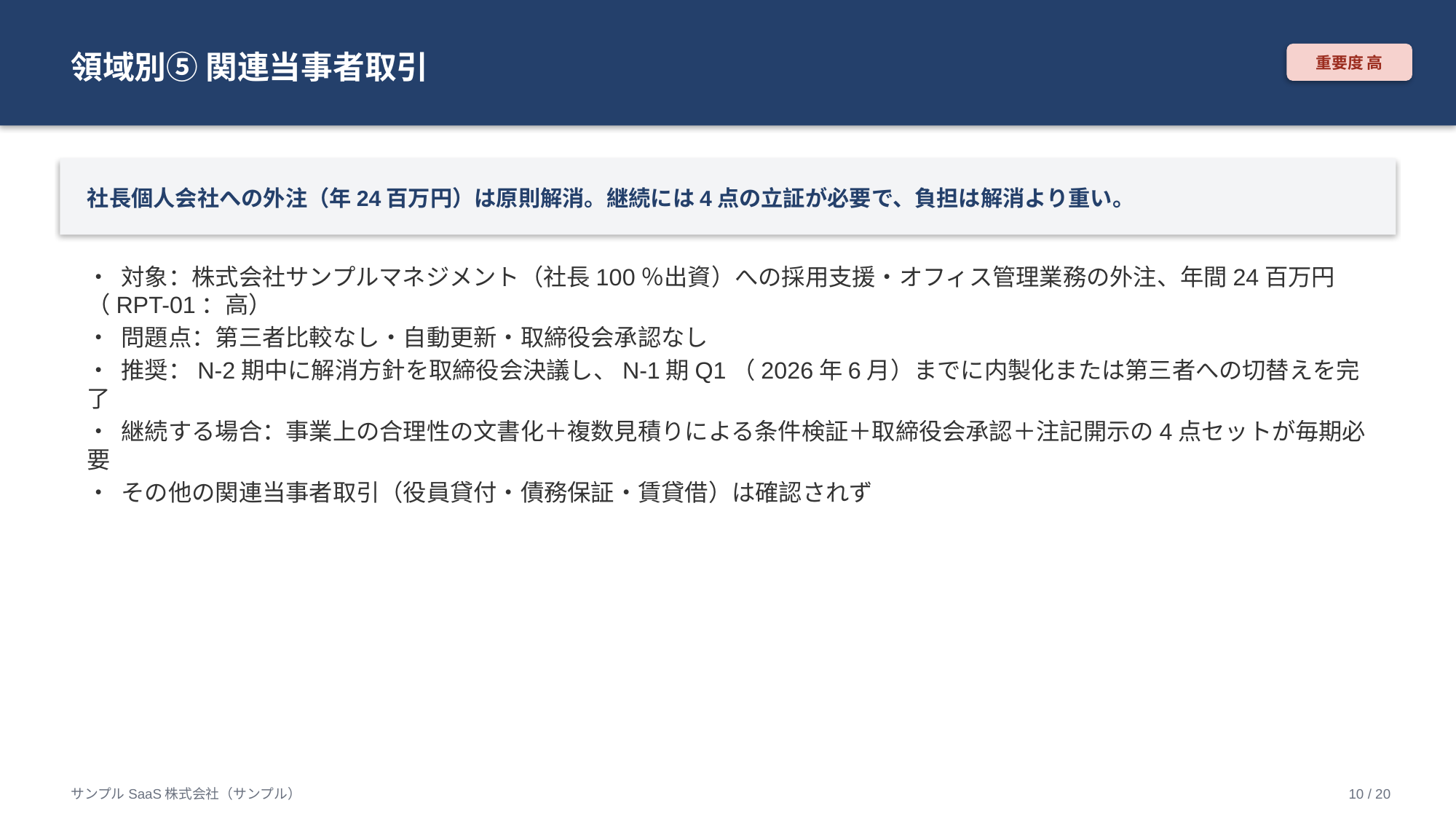

領域別⑤ 関連当事者取引
重要度 高

社長個人会社への外注（年24百万円）は原則解消。継続には4点の立証が必要で、負担は解消より重い。
• 対象：株式会社サンプルマネジメント（社長100％出資）への採用支援・オフィス管理業務の外注、年間24百万円（RPT-01：高）
• 問題点：第三者比較なし・自動更新・取締役会承認なし
• 推奨：N-2期中に解消方針を取締役会決議し、N-1期Q1（2026年6月）までに内製化または第三者への切替えを完了
• 継続する場合：事業上の合理性の文書化＋複数見積りによる条件検証＋取締役会承認＋注記開示の4点セットが毎期必要
• その他の関連当事者取引（役員貸付・債務保証・賃貸借）は確認されず
サンプルSaaS株式会社（サンプル）
10 / 20